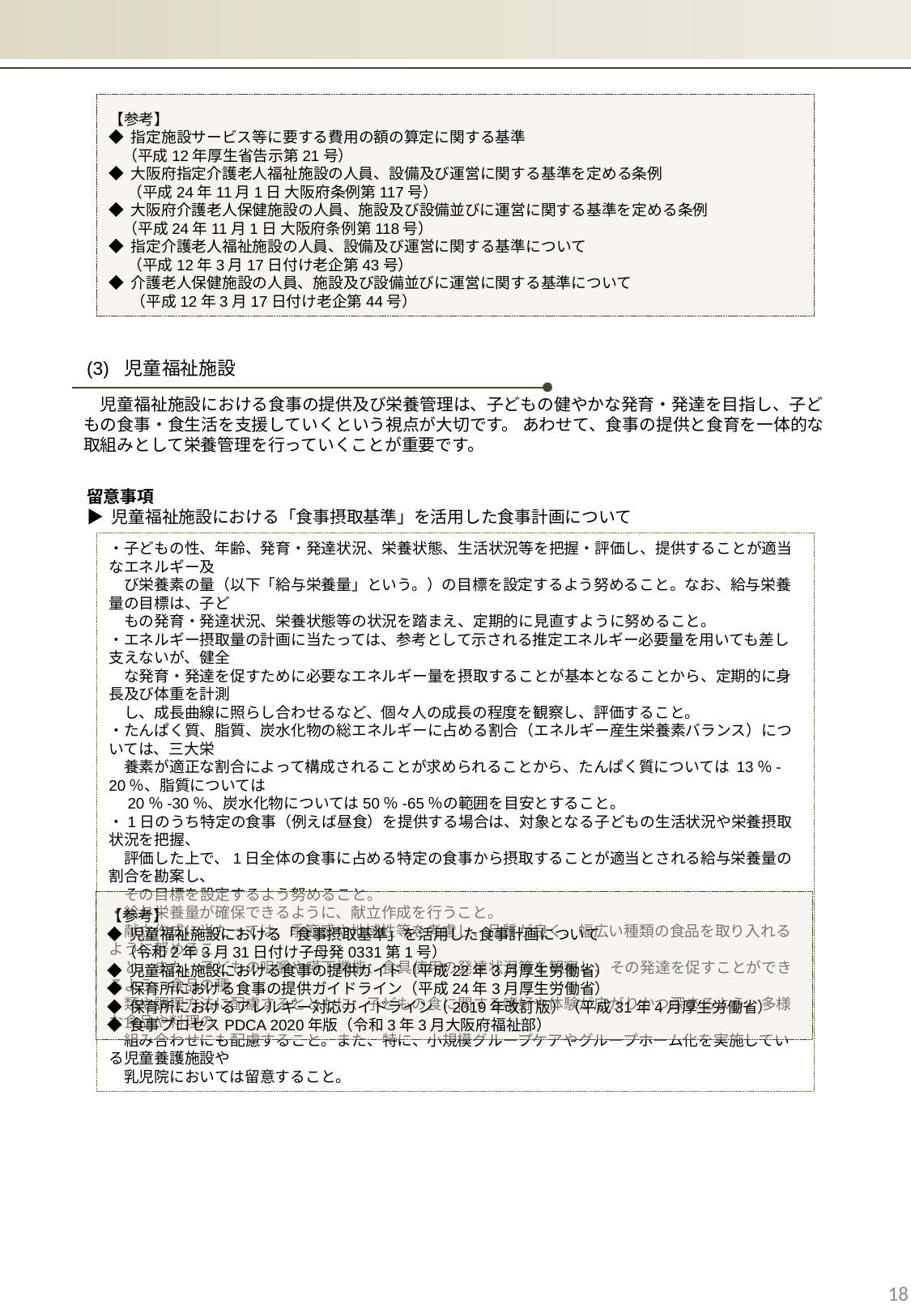

【参考】
◆ 指定施設サービス等に要する費用の額の算定に関する基準
   （平成12年厚生省告示第21号）
◆ 大阪府指定介護老人福祉施設の人員、設備及び運営に関する基準を定める条例
　 （平成24年11月1日 大阪府条例第117号）
◆ 大阪府介護老人保健施設の人員、施設及び設備並びに運営に関する基準を定める条例
   （平成24年11月1日 大阪府条例第118号）
◆ 指定介護老人福祉施設の人員、設備及び運営に関する基準について
　 （平成12年3月17日付け老企第43号）
◆ 介護老人保健施設の人員、施設及び設備並びに運営に関する基準について
 　（平成12年3月17日付け老企第44号）
(3)  児童福祉施設

　児童福祉施設における食事の提供及び栄養管理は、子どもの健やかな発育・発達を目指し、子どもの食事・食生活を支援していくという視点が大切です。 あわせて、食事の提供と食育を一体的な取組みとして栄養管理を行っていくことが重要です。
留意事項
▶ 児童福祉施設における「食事摂取基準」を活用した食事計画について
・子どもの性、年齢、発育・発達状況、栄養状態、生活状況等を把握・評価し、提供することが適当なエネルギー及
　び栄養素の量（以下「給与栄養量」という。）の目標を設定するよう努めること。なお、給与栄養量の目標は、子ど
　もの発育・発達状況、栄養状態等の状況を踏まえ、定期的に見直すように努めること。
・エネルギー摂取量の計画に当たっては、参考として示される推定エネルギー必要量を用いても差し支えないが、健全
　な発育・発達を促すために必要なエネルギー量を摂取することが基本となることから、定期的に身長及び体重を計測
　し、成長曲線に照らし合わせるなど、個々人の成長の程度を観察し、評価すること。
・たんぱく質、脂質、炭水化物の総エネルギーに占める割合（エネルギー産生栄養素バランス）については、三大栄
　養素が適正な割合によって構成されることが求められることから、たんぱく質については 13％-20％、脂質については
　20％-30％、炭水化物については50％-65％の範囲を目安とすること。
・1日のうち特定の食事（例えば昼食）を提供する場合は、対象となる子どもの生活状況や栄養摂取状況を把握、
　評価した上で、1日全体の食事に占める特定の食事から摂取することが適当とされる給与栄養量の割合を勘案し、
　その目標を設定するよう努めること。
・給与栄養量が確保できるように、献立作成を行うこと。
・献立作成に当たっては、季節感や地域性等を考慮し、品質が良く、幅広い種類の食品を取り入れるように努めるこ
　と。また、子どもの咀嚼や嚥下機能、食具使用の発達状況等を観察し、その発達を促すことができるよう、食品の種
　類や調理方法に配慮するとともに、子どもの食に関する嗜好や体験が広がりかつ深まるよう、多様な食品や料理の
　組み合わせにも配慮すること。また、特に、小規模グループケアやグループホーム化を実施している児童養護施設や
　乳児院においては留意すること。
【参考】
◆ 児童福祉施設における「食事摂取基準」を活用した食事計画について
   （令和2年3月31日付け子母発0331第1号）
◆ 児童福祉施設における食事の提供ガイド（平成22年3月厚生労働省）
◆ 保育所における食事の提供ガイドライン（平成24年3月厚生労働省）
◆ 保育所におけるアレルギー対応ガイドライン（2019年改訂版）（平成31年4月厚生労働省）
◆ 食事プロセスPDCA 2020年版（令和3年3月大阪府福祉部）
18